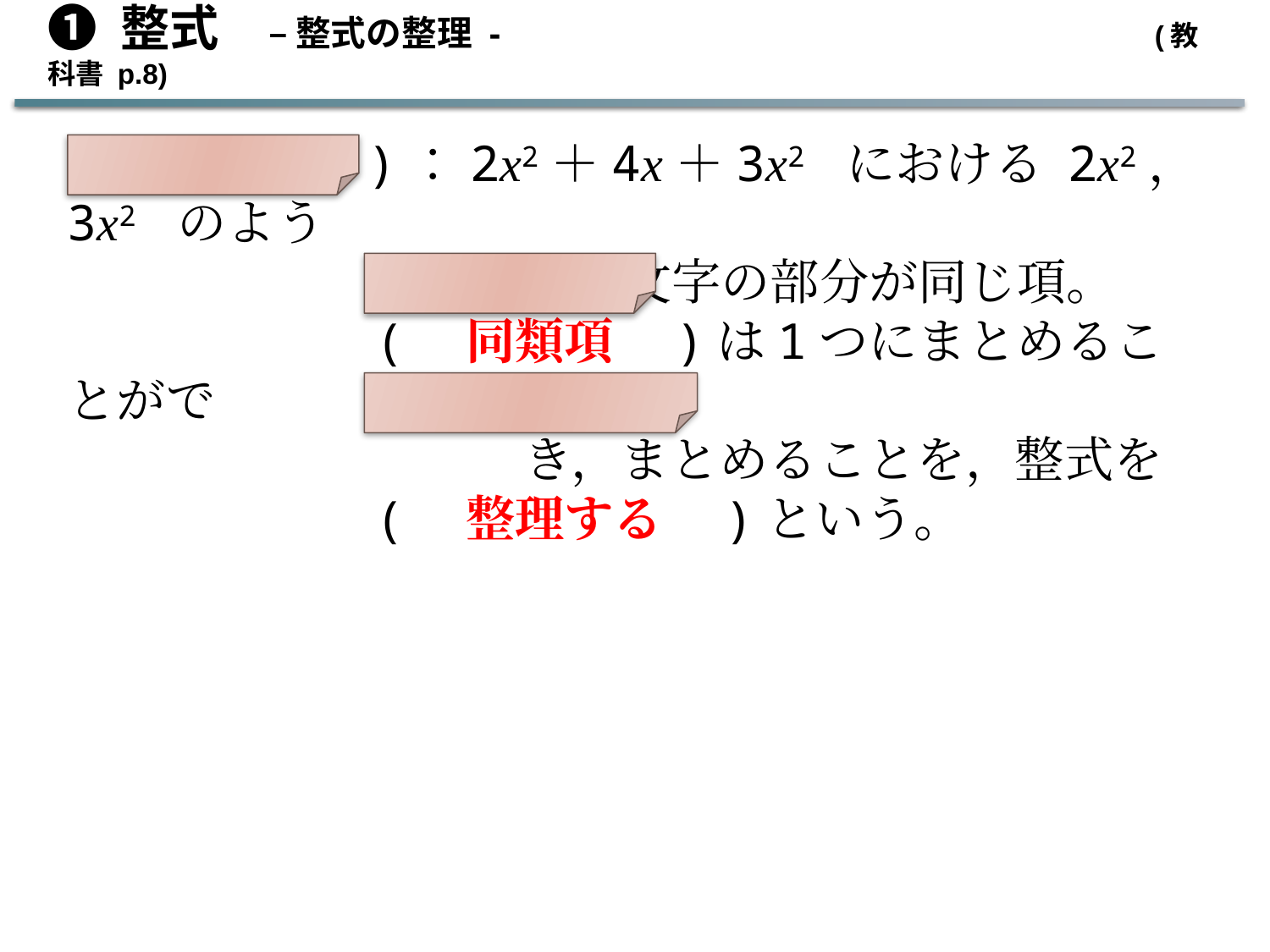

➊ 整式　– 整式の整理 -　				       (教科書 p.8)
(　同類項　)：2x2＋4x＋3x2 における 2x2，3x2 のよう
　　　　　　　　　 に，文字の部分が同じ項。
　　　　　　(　同類項　)は1つにまとめることがで
　　　　　　　　　 き，まとめることを，整式を
　　　　　　(　整理する　)という。